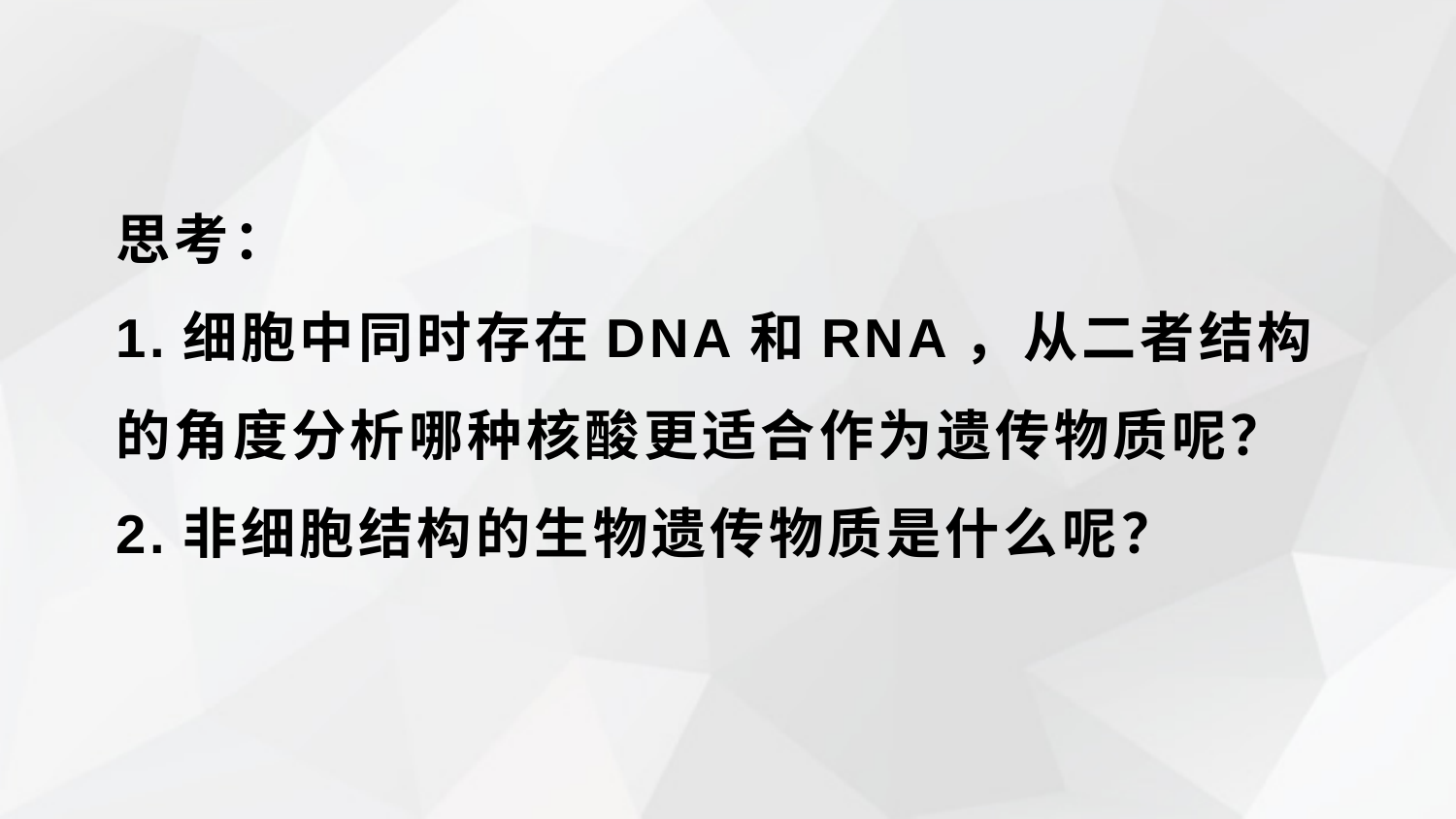

思考：
1.细胞中同时存在DNA和RNA，从二者结构的角度分析哪种核酸更适合作为遗传物质呢？
2.非细胞结构的生物遗传物质是什么呢？